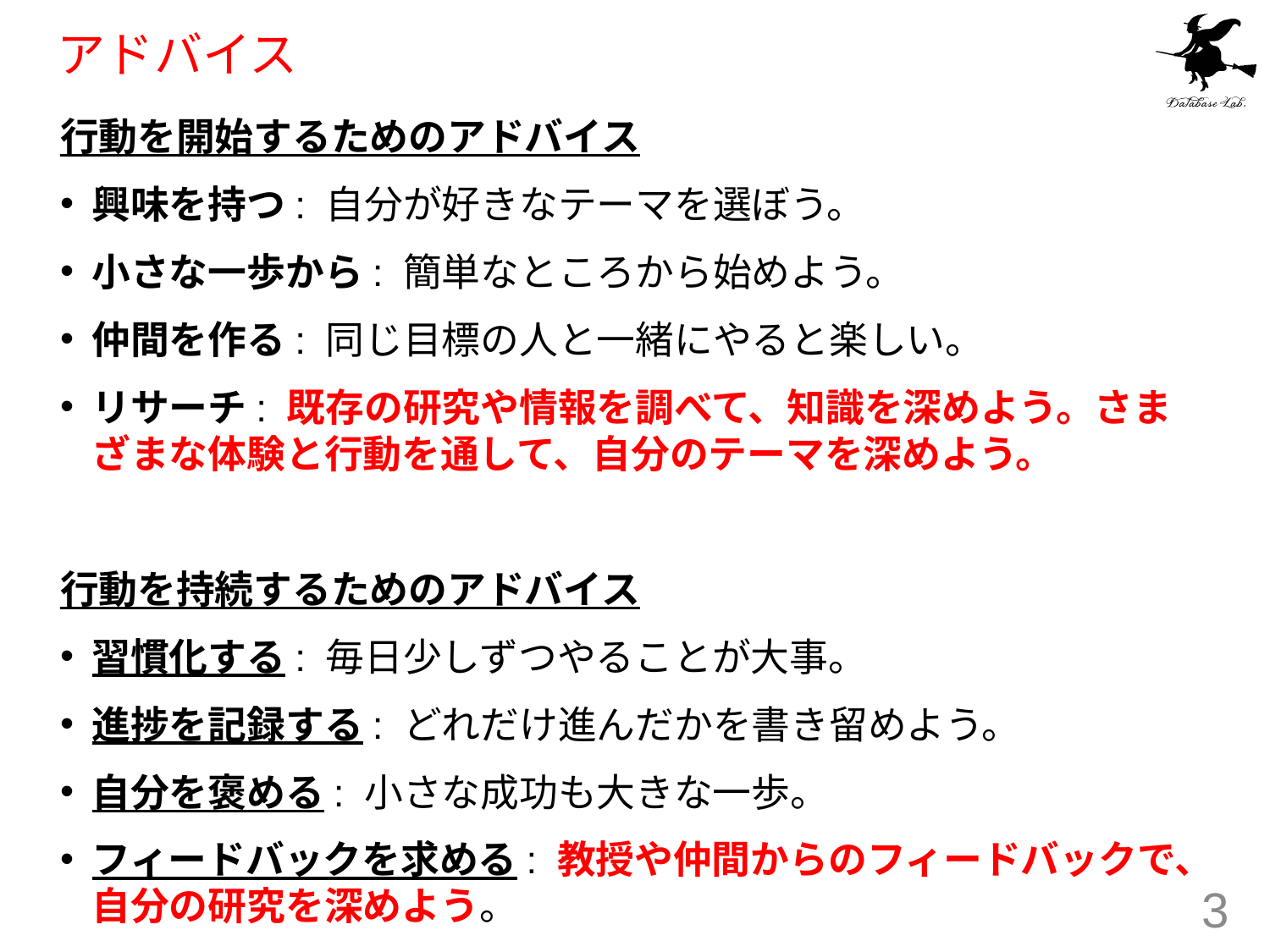

# アドバイス
行動を開始するためのアドバイス
興味を持つ: 自分が好きなテーマを選ぼう。
小さな一歩から: 簡単なところから始めよう。
仲間を作る: 同じ目標の人と一緒にやると楽しい。
リサーチ: 既存の研究や情報を調べて、知識を深めよう。さまざまな体験と行動を通して、自分のテーマを深めよう。

行動を持続するためのアドバイス
習慣化する: 毎日少しずつやることが大事。
進捗を記録する: どれだけ進んだかを書き留めよう。
自分を褒める: 小さな成功も大きな一歩。
フィードバックを求める: 教授や仲間からのフィードバックで、自分の研究を深めよう。
3